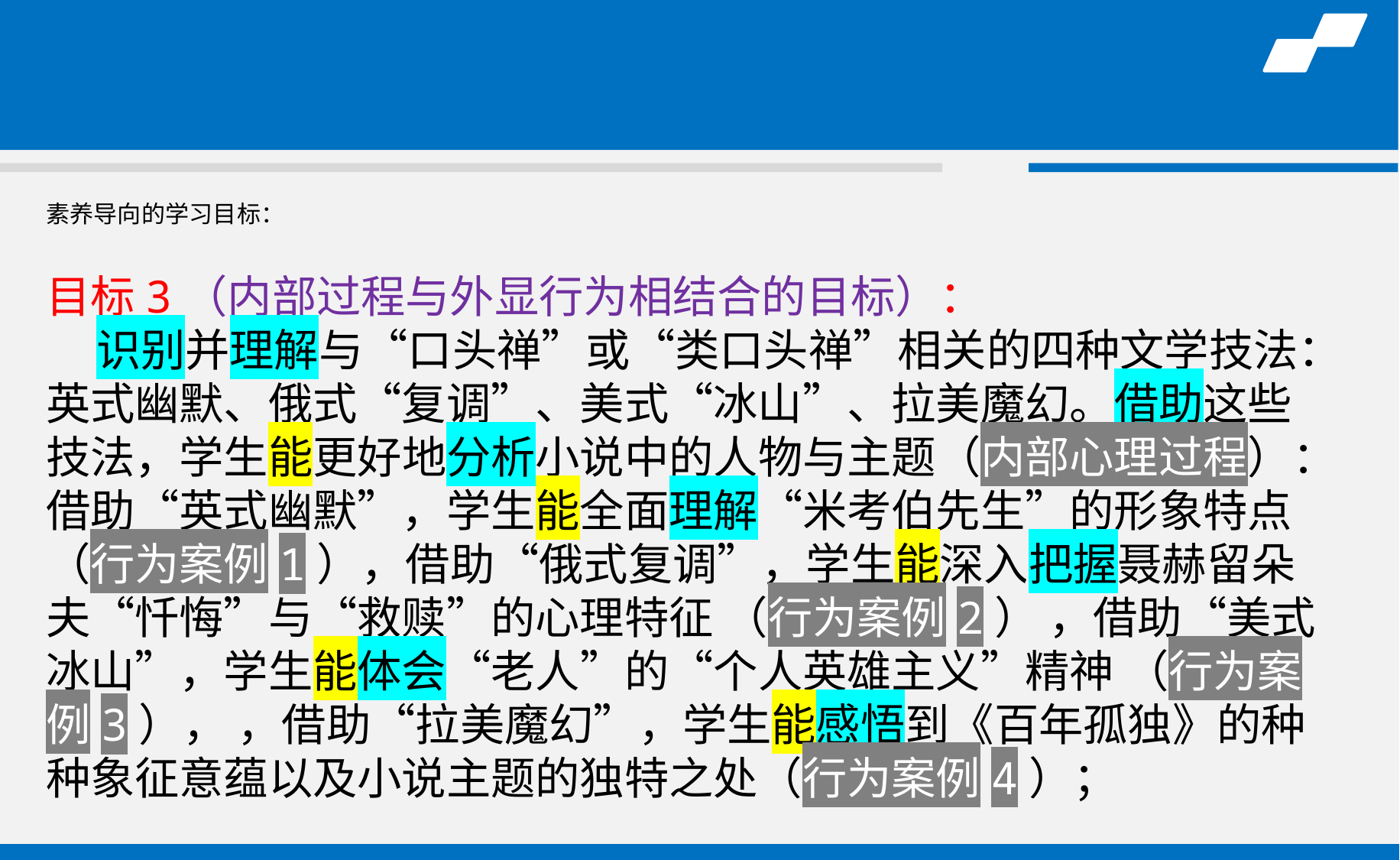

# 素养导向的学习目标：
目标3（内部过程与外显行为相结合的目标）：
    识别并理解与“口头禅”或“类口头禅”相关的四种文学技法：英式幽默、俄式“复调”、美式“冰山”、拉美魔幻。借助这些技法，学生能更好地分析小说中的人物与主题（内部心理过程）：借助“英式幽默”，学生能全面理解“米考伯先生”的形象特点（行为案例1），借助“俄式复调”，学生能深入把握聂赫留朵夫“忏悔”与“救赎”的心理特征 （行为案例2） ，借助“美式冰山”，学生能体会“老人”的“个人英雄主义”精神 （行为案例3）， ，借助“拉美魔幻”，学生能感悟到《百年孤独》的种种象征意蕴以及小说主题的独特之处（行为案例4）；